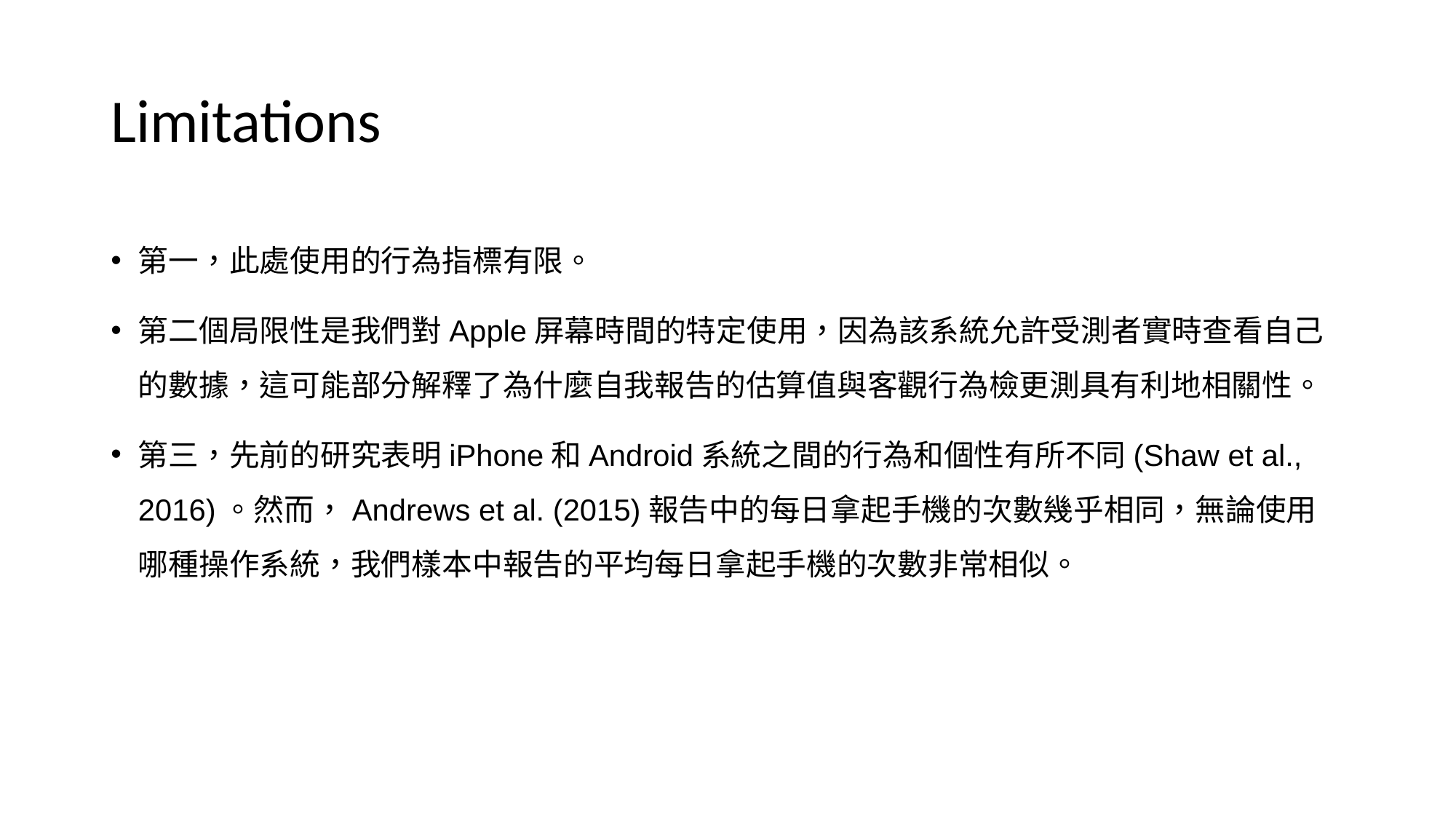

# Limitations
第一，此處使用的行為指標有限。
第二個局限性是我們對Apple屏幕時間的特定使用，因為該系統允許受測者實時查看自己的數據，這可能部分解釋了為什麼自我報告的估算值與客觀行為檢更測具有利地相關性。
第三，先前的研究表明iPhone和Android系統之間的行為和個性有所不同(Shaw et al., 2016)。然而，Andrews et al. (2015)報告中的每日拿起手機的次數幾乎相同，無論使用哪種操作系統，我們樣本中報告的平均每日拿起手機的次數非常相似。